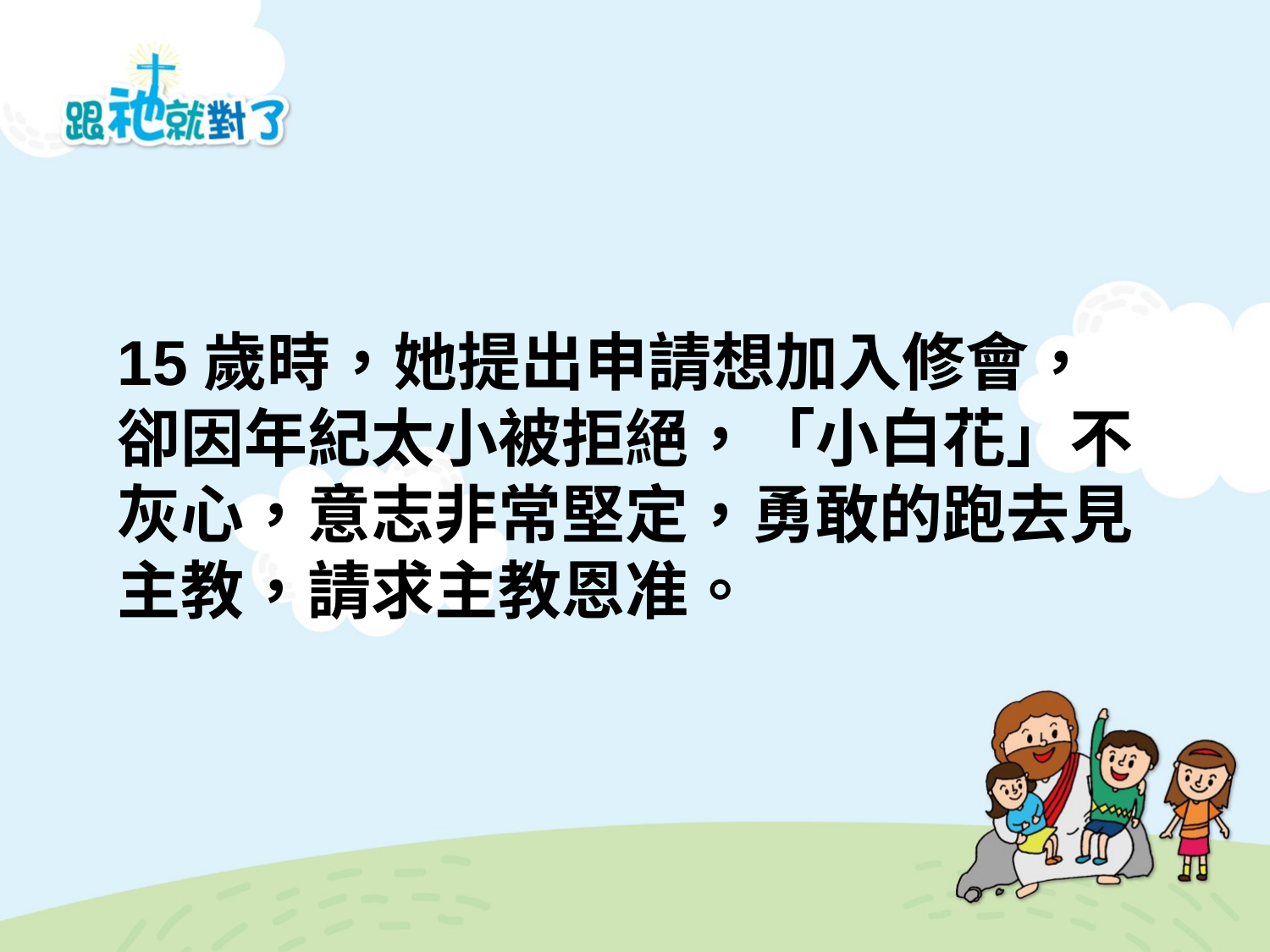

15歲時，她提出申請想加入修會，卻因年紀太小被拒絕，「小白花」不灰心，意志非常堅定，勇敢的跑去見主教，請求主教恩准。